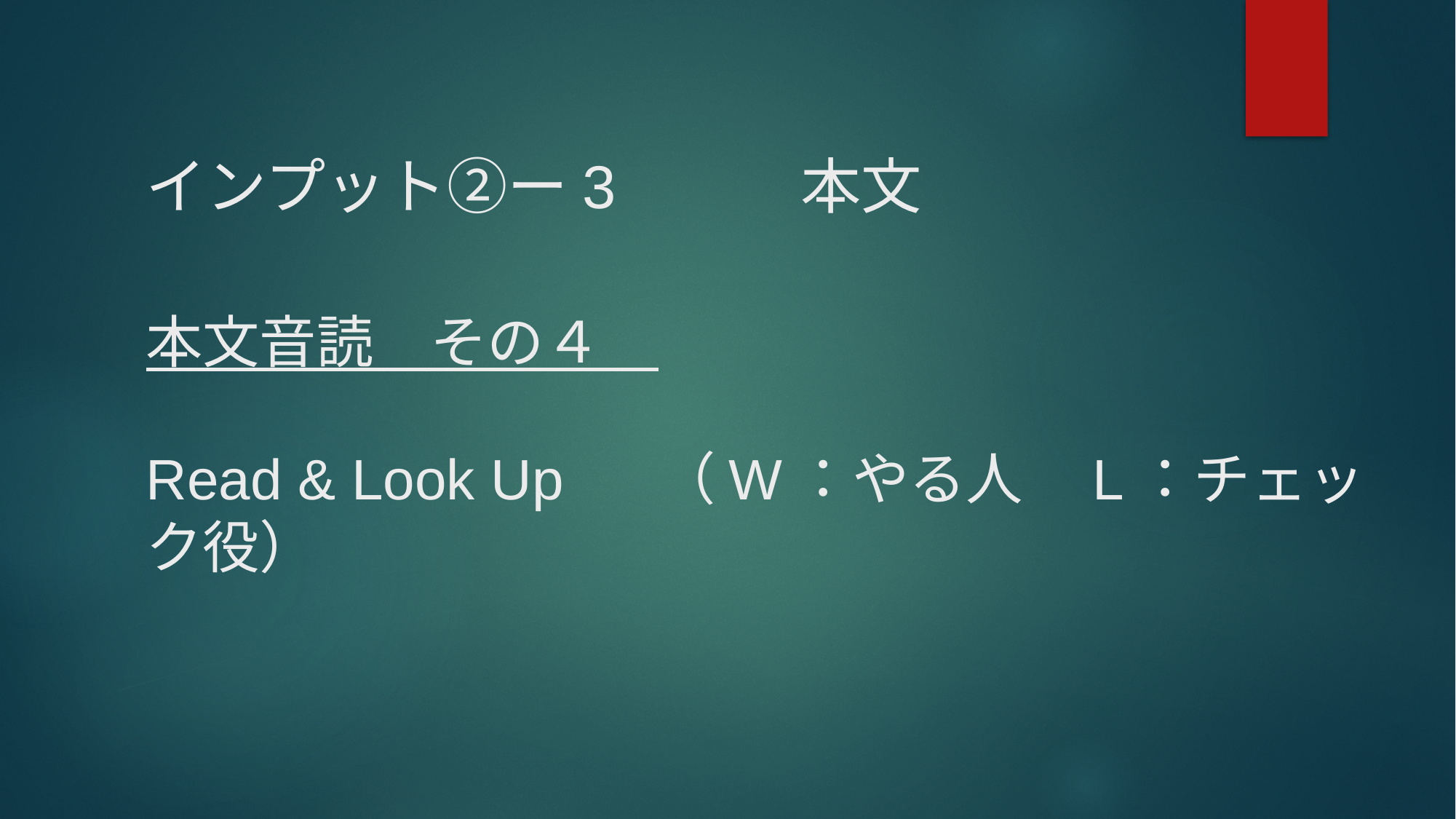

インプット②ー3		本文
# 本文音読　その４　 Read & Look Up	（W：やる人　L：チェック役）